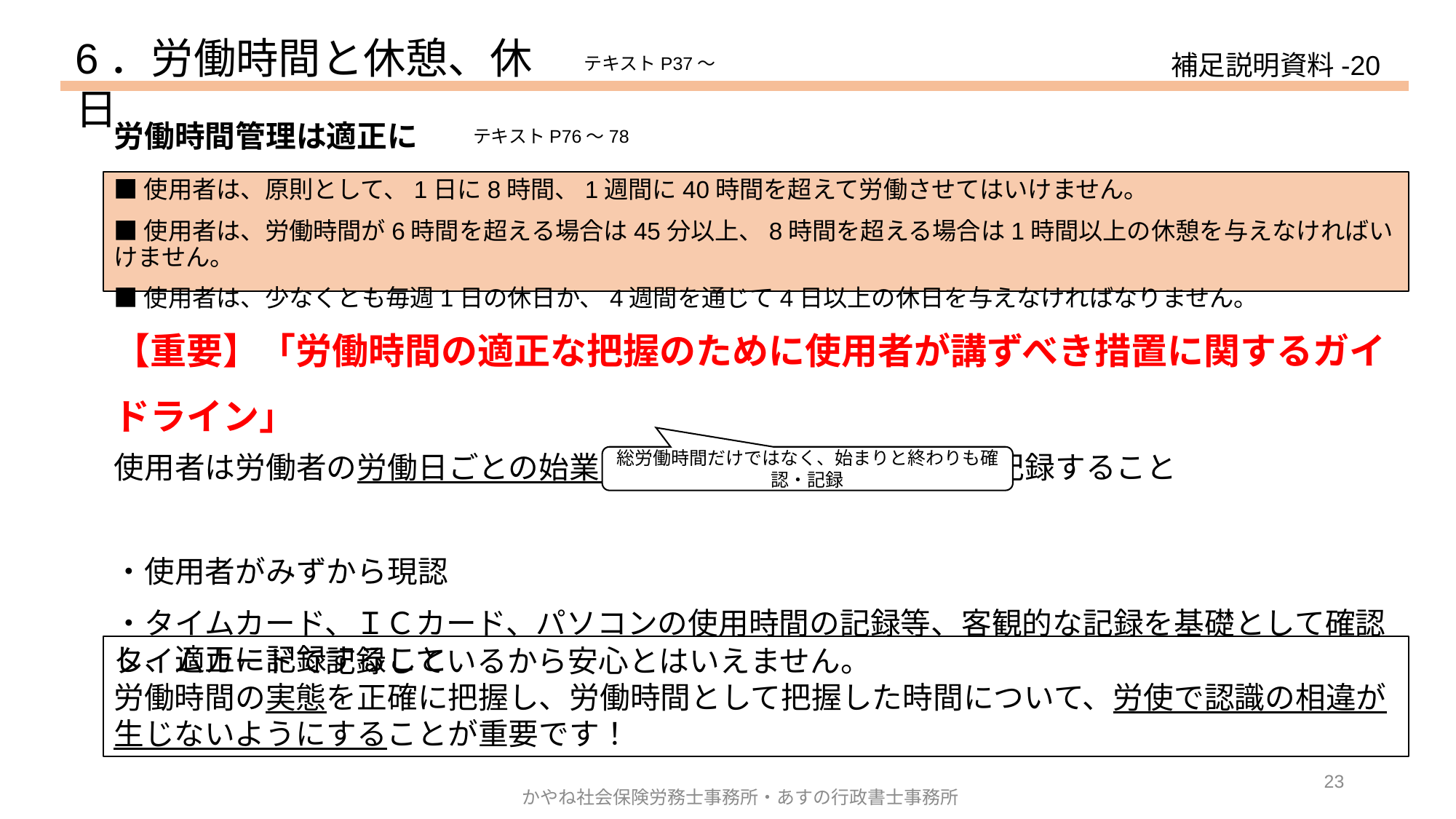

6．労働時間と休憩、休日
補足説明資料-20
テキストP37～
労働時間管理は適正に
テキストP76～78
■使用者は、原則として、1日に8時間、1週間に40時間を超えて労働させてはいけません。
■使用者は、労働時間が6時間を超える場合は45分以上、8時間を超える場合は1時間以上の休憩を与えなければいけません。
■使用者は、少なくとも毎週1日の休日か、4週間を通じて4日以上の休日を与えなければなりません。
【重要】「労働時間の適正な把握のために使用者が講ずべき措置に関するガイドライン」
使用者は労働者の労働日ごとの始業・終業時刻を確認し、適正に記録すること

・使用者がみずから現認
・タイムカード、ＩＣカード、パソコンの使用時間の記録等、客観的な記録を基礎として確認し、適正に記録すること
総労働時間だけではなく、始まりと終わりも確認・記録
タイムカードで記録しているから安心とはいえません。
労働時間の実態を正確に把握し、労働時間として把握した時間について、労使で認識の相違が生じないようにすることが重要です！
23
かやね社会保険労務士事務所・あすの行政書士事務所